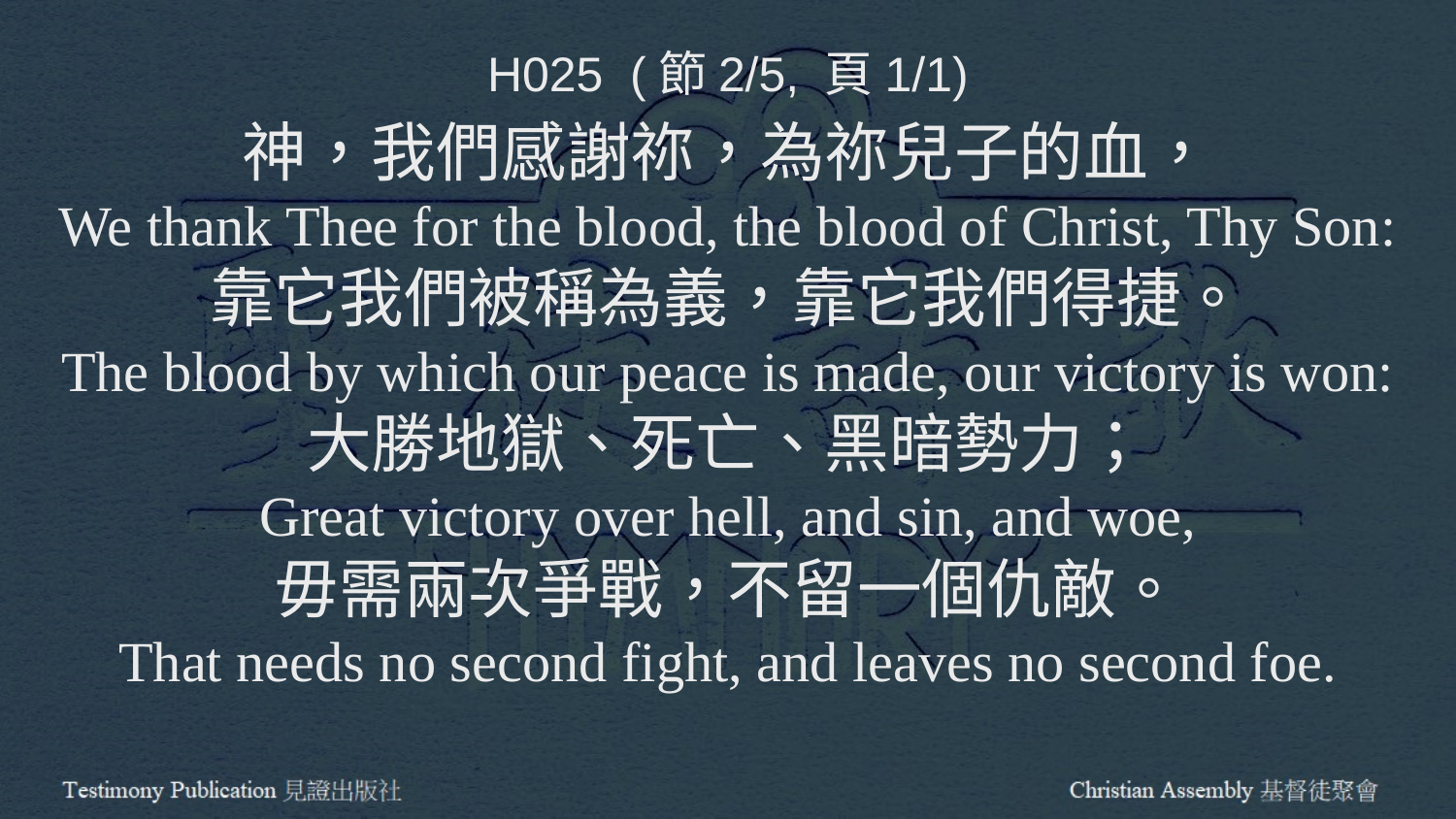

H025  (節2/5, 頁1/1)
神，我們感謝祢，為祢兒子的血，
We thank Thee for the blood, the blood of Christ, Thy Son:
靠它我們被稱為義，靠它我們得捷。
The blood by which our peace is made, our victory is won:
大勝地獄、死亡、黑暗勢力；
Great victory over hell, and sin, and woe,
毋需兩次爭戰，不留一個仇敵。
That needs no second fight, and leaves no second foe.